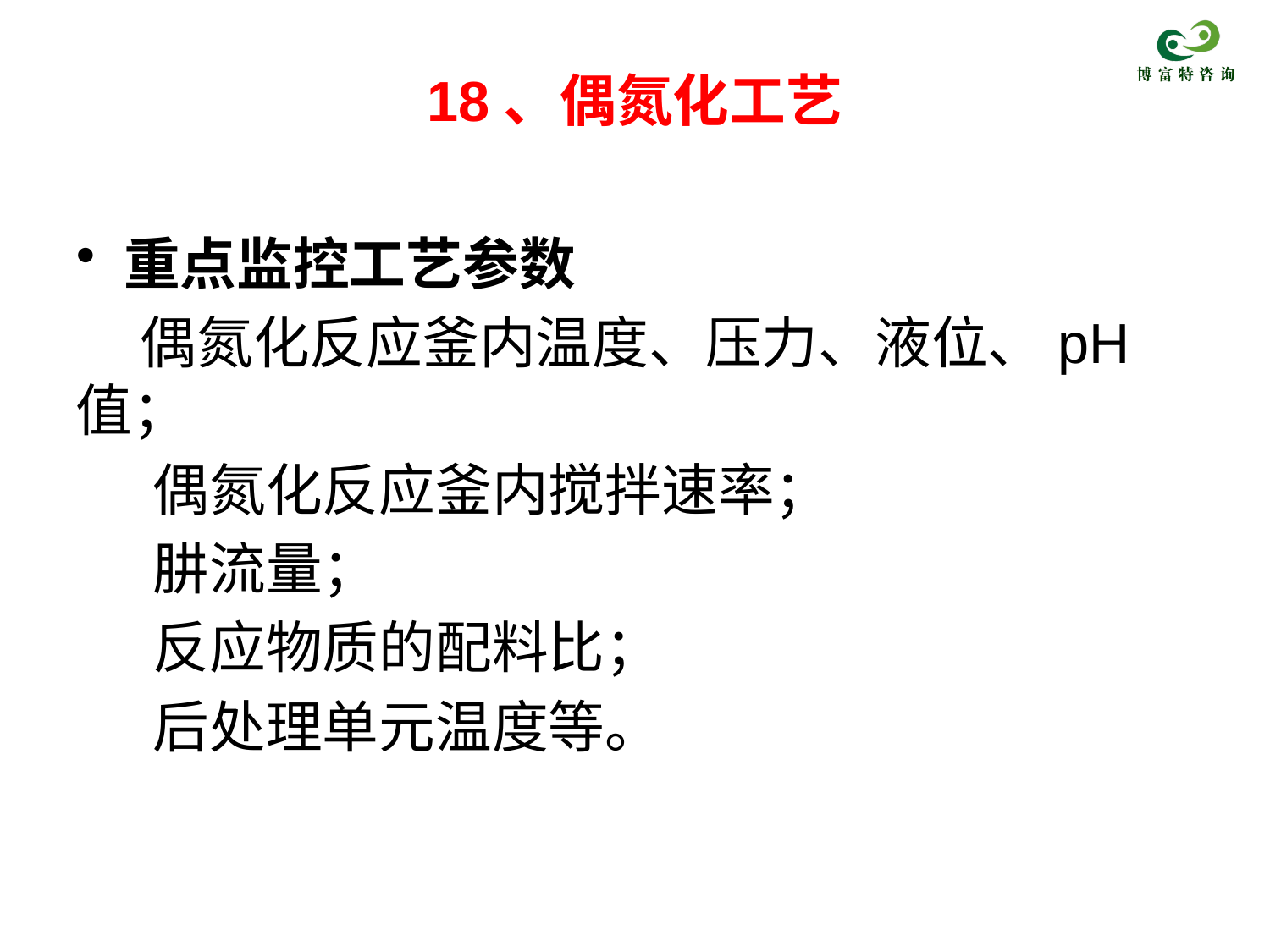

# 18、偶氮化工艺
重点监控工艺参数
    偶氮化反应釜内温度、压力、液位、pH值；
     偶氮化反应釜内搅拌速率；
     肼流量；
     反应物质的配料比；
     后处理单元温度等。